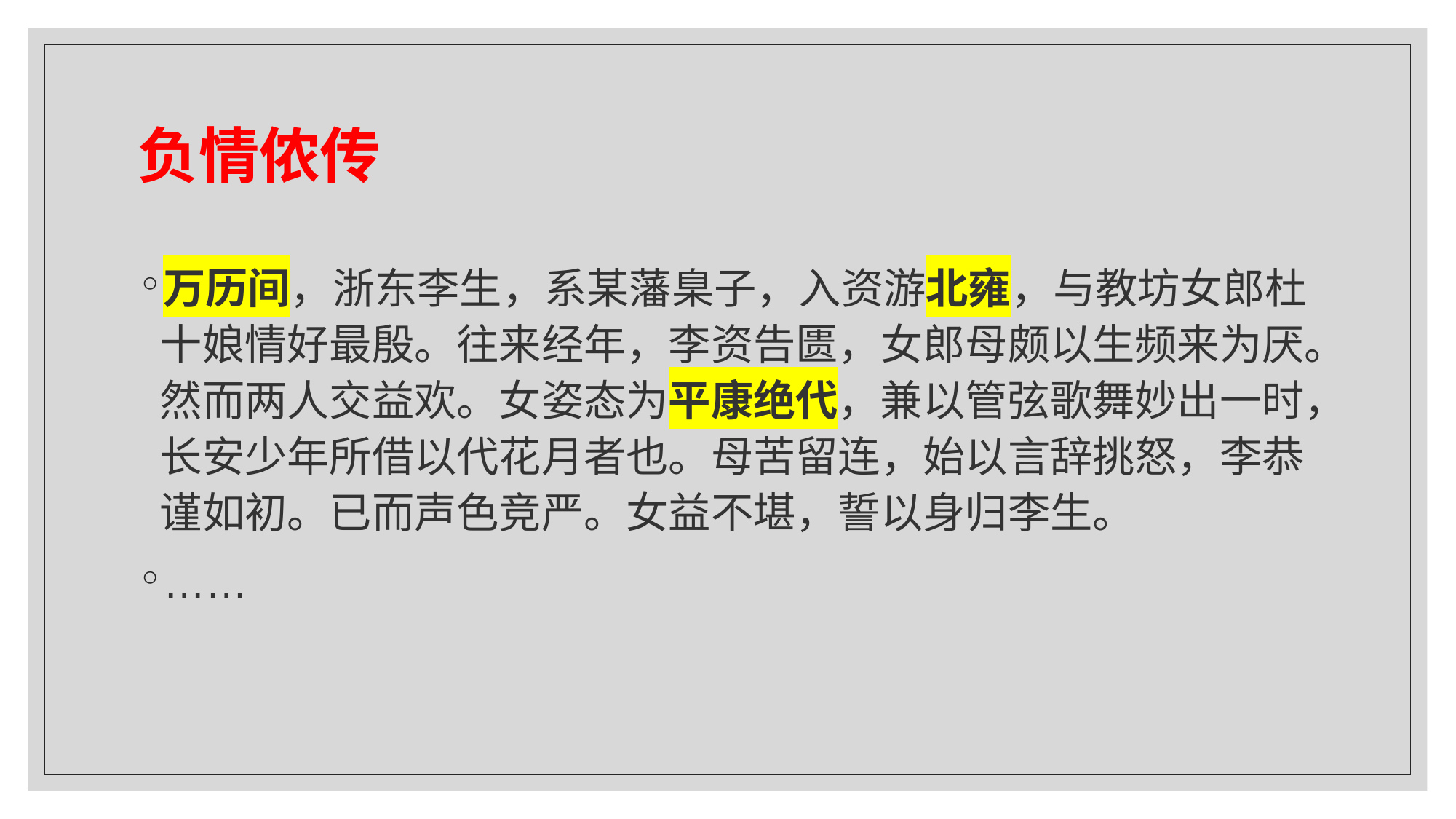

# 负情侬传
万历间，浙东李生，系某藩臬子，入资游北雍，与教坊女郎杜十娘情好最殷。往来经年，李资告匮，女郎母颇以生频来为厌。然而两人交益欢。女姿态为平康绝代，兼以管弦歌舞妙出一时，长安少年所借以代花月者也。母苦留连，始以言辞挑怒，李恭谨如初。已而声色竞严。女益不堪，誓以身归李生。
……